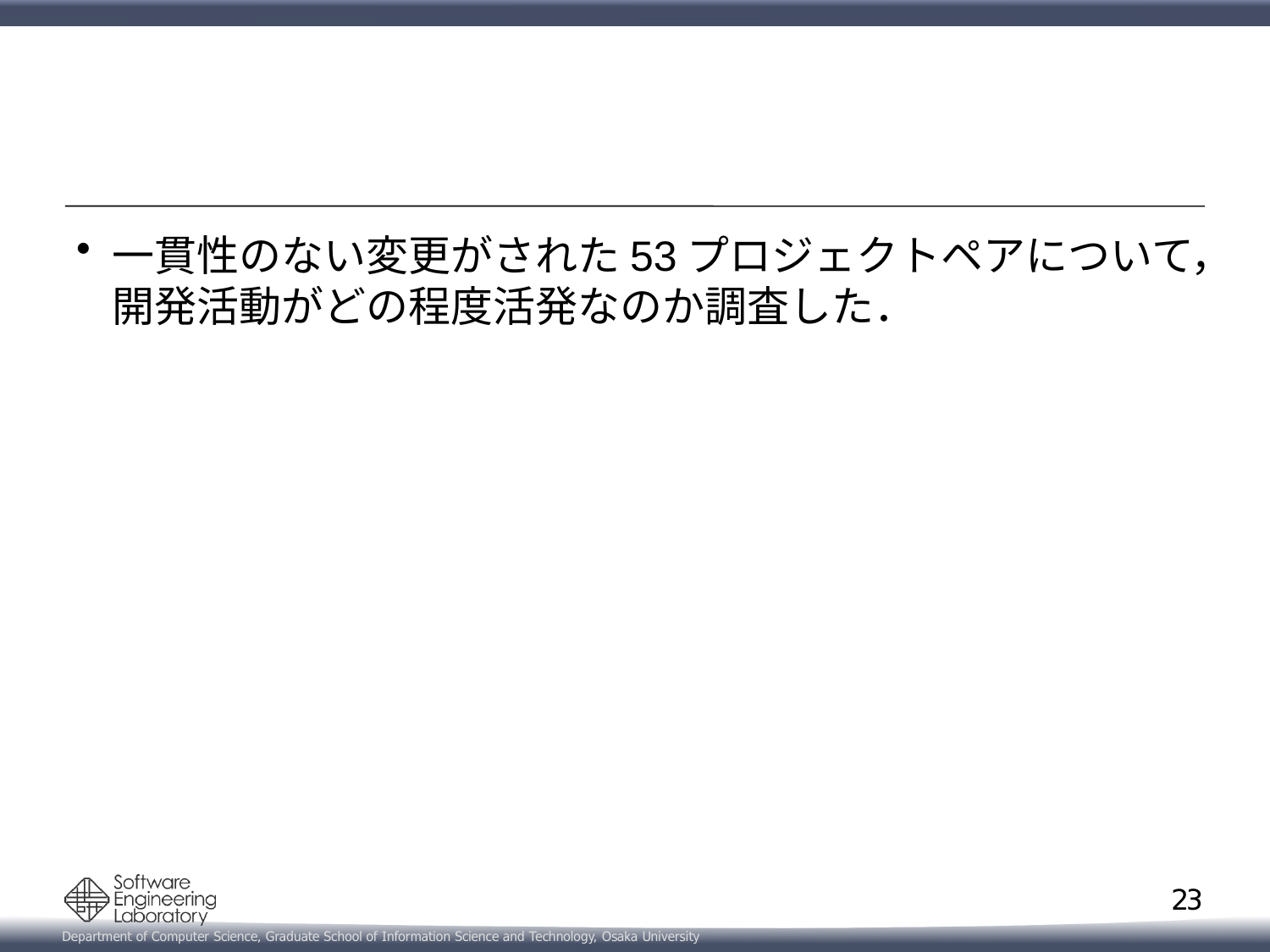

#
一貫性のない変更がされた53プロジェクトペアについて，開発活動がどの程度活発なのか調査した．

23